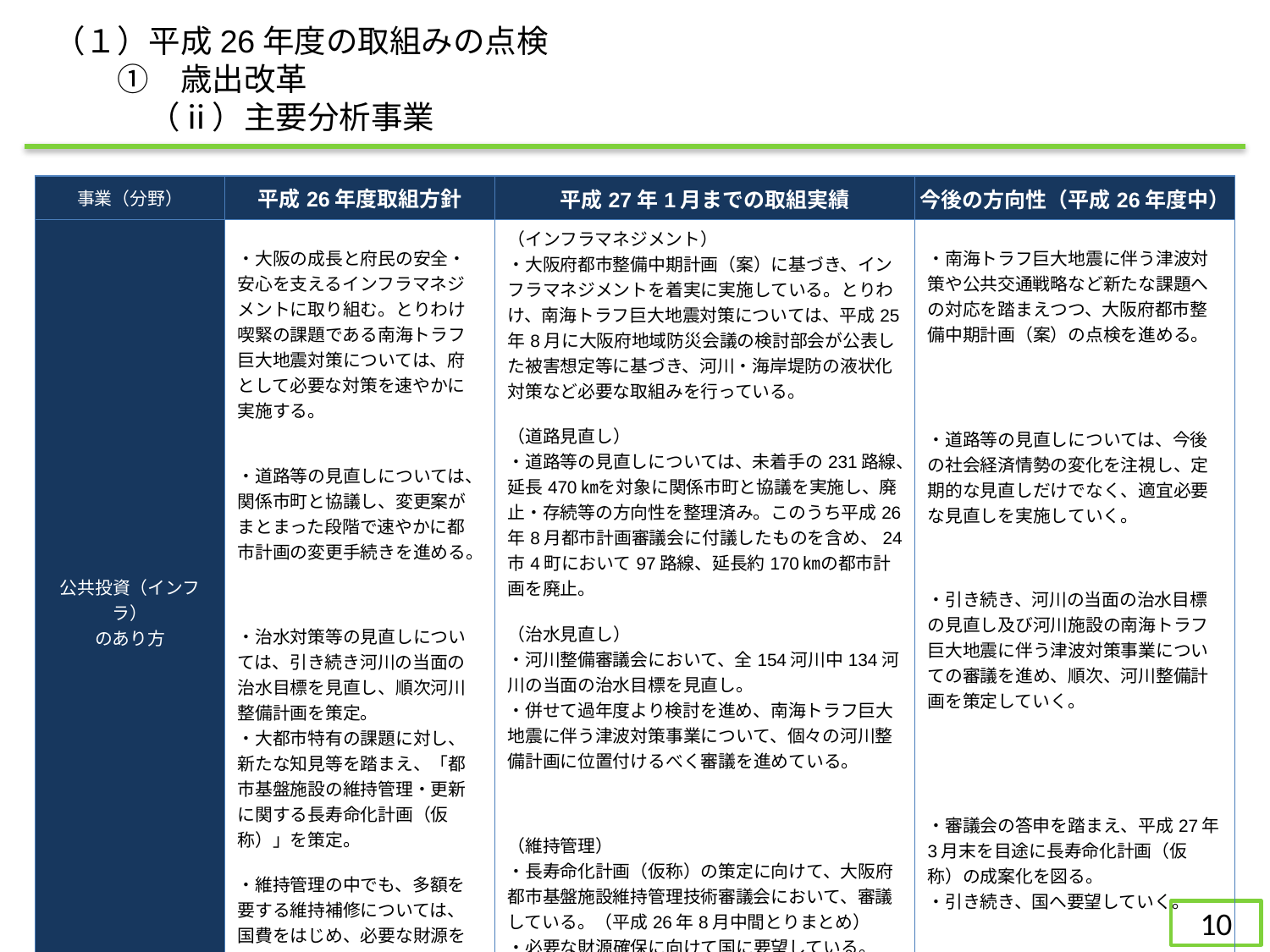

（１）平成26年度の取組みの点検
　　①　歳出改革
　　　（ⅱ）主要分析事業
| 事業（分野） | 平成26年度取組方針 | 平成27年1月までの取組実績 | 今後の方向性（平成26年度中） |
| --- | --- | --- | --- |
| 公共投資（インフラ） のあり方 | ・大阪の成長と府民の安全・安心を支えるインフラマネジメントに取り組む。とりわけ喫緊の課題である南海トラフ巨大地震対策については、府として必要な対策を速やかに実施する。 ・道路等の見直しについては、関係市町と協議し、変更案がまとまった段階で速やかに都市計画の変更手続きを進める。 ・治水対策等の見直しについては、引き続き河川の当面の治水目標を見直し、順次河川整備計画を策定。 ・大都市特有の課題に対し、新たな知見等を踏まえ、「都市基盤施設の維持管理・更新に関する長寿命化計画（仮称）」を策定。 ・維持管理の中でも、多額を要する維持補修については、国費をはじめ、必要な財源を充実確保できるよう引き続き国に提言。 | （インフラマネジメント） ・大阪府都市整備中期計画（案）に基づき、インフラマネジメントを着実に実施している。とりわけ、南海トラフ巨大地震対策については、平成25年8月に大阪府地域防災会議の検討部会が公表した被害想定等に基づき、河川・海岸堤防の液状化対策など必要な取組みを行っている。 （道路見直し） ・道路等の見直しについては、未着手の231路線、延長470㎞を対象に関係市町と協議を実施し、廃止・存続等の方向性を整理済み。このうち平成26年8月都市計画審議会に付議したものを含め、24市4町において97路線、延長約170㎞の都市計画を廃止。 （治水見直し） ・河川整備審議会において、全154河川中134河川の当面の治水目標を見直し。 ・併せて過年度より検討を進め、南海トラフ巨大地震に伴う津波対策事業について、個々の河川整備計画に位置付けるべく審議を進めている。 （維持管理） ・長寿命化計画（仮称）の策定に向けて、大阪府都市基盤施設維持管理技術審議会において、審議している。（平成26年8月中間とりまとめ） ・必要な財源確保に向けて国に要望している。 | ・南海トラフ巨大地震に伴う津波対策や公共交通戦略など新たな課題への対応を踏まえつつ、大阪府都市整備中期計画（案）の点検を進める。 ・道路等の見直しについては、今後の社会経済情勢の変化を注視し、定期的な見直しだけでなく、適宜必要な見直しを実施していく。 ・引き続き、河川の当面の治水目標の見直し及び河川施設の南海トラフ巨大地震に伴う津波対策事業についての審議を進め、順次、河川整備計画を策定していく。 ・審議会の答申を踏まえ、平成27年3月末を目途に長寿命化計画（仮称）の成案化を図る。 ・引き続き、国へ要望していく。 |
10